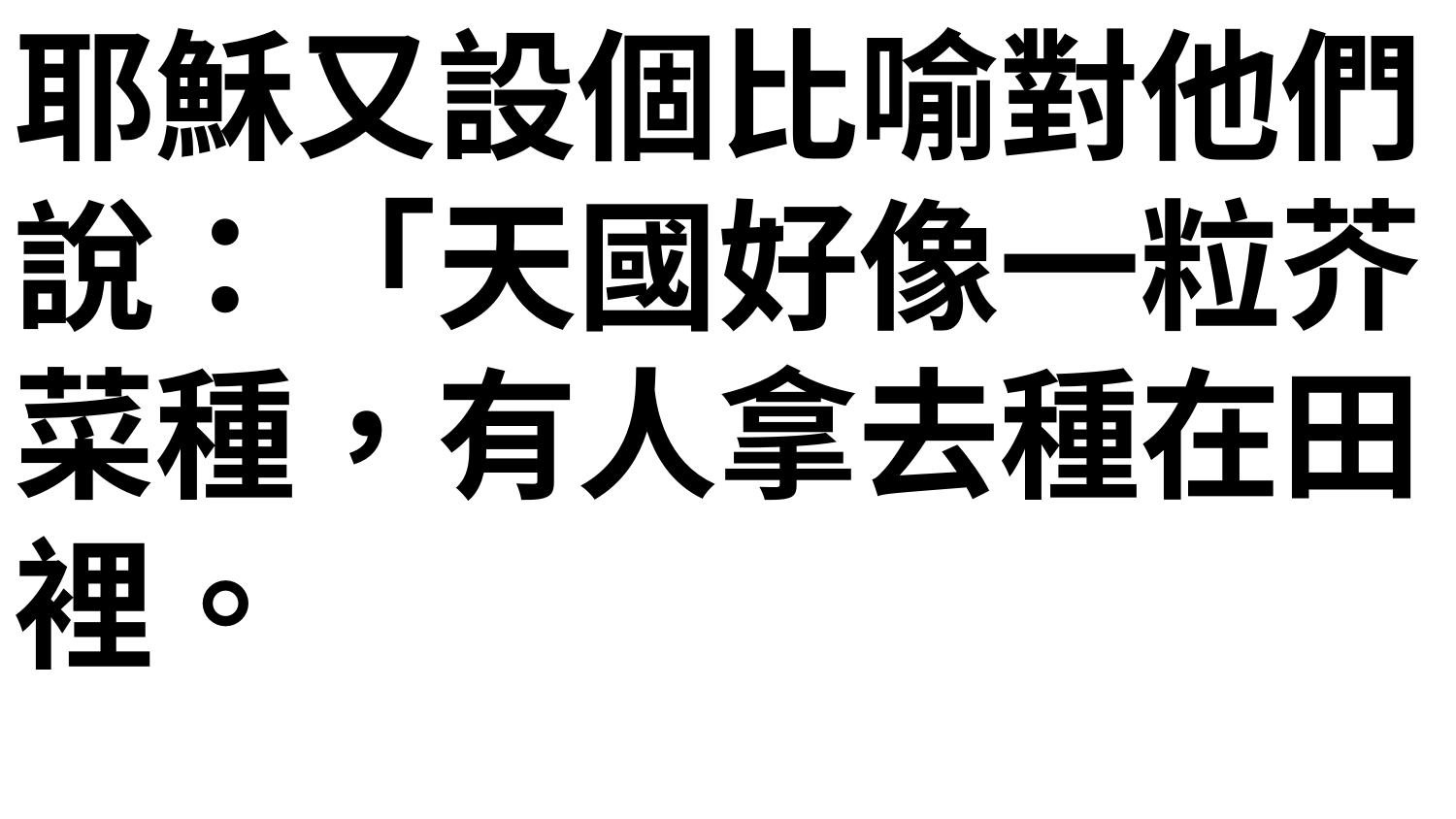

耶穌又設個比喻對他們說：「天國好像一粒芥菜種，有人拿去種在田裡。

這原是百種裡最小的, 等到長起來, 卻比各樣的菜都大, 且成了樹, 天上的飛鳥來宿在它的枝上。」
他又對他們講個比喻說：「天國好像麵酵, 有婦人拿來藏在三斗麵裡, 直等全團都發起來。」